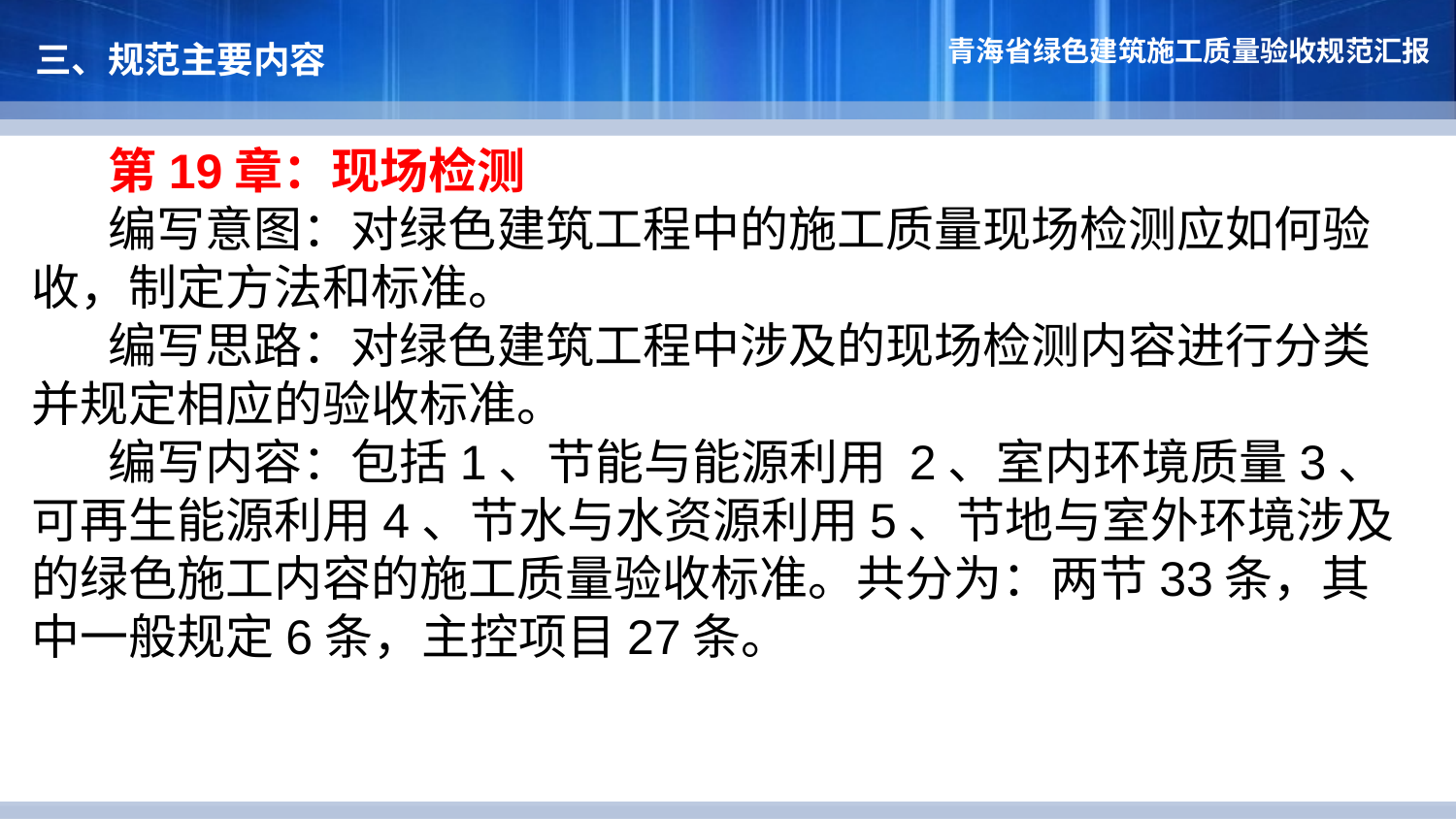

三、规范主要内容
      第19章：现场检测
      编写意图：对绿色建筑工程中的施工质量现场检测应如何验收，制定方法和标准。
      编写思路：对绿色建筑工程中涉及的现场检测内容进行分类并规定相应的验收标准。
      编写内容：包括1、节能与能源利用 2、室内环境质量3、可再生能源利用4、节水与水资源利用5、节地与室外环境涉及的绿色施工内容的施工质量验收标准。共分为：两节33条，其中一般规定6条，主控项目27条。